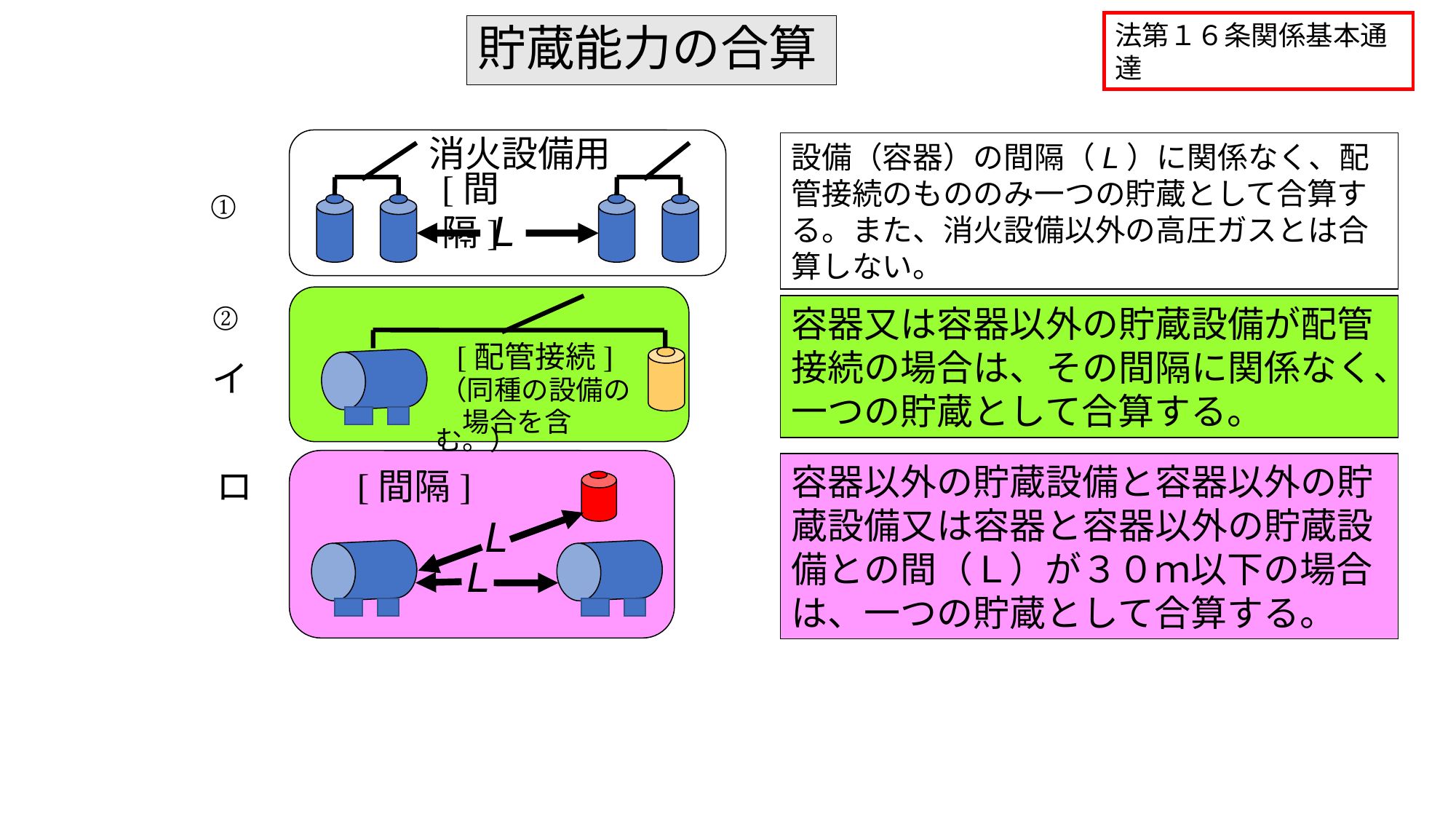

法第１６条関係基本通達
# 貯蔵能力の合算
消火設備用

L

設備（容器）の間隔（L）に関係なく、配管接続のもののみ一つの貯蔵として合算する。また、消火設備以外の高圧ガスとは合算しない。
[間隔]
①

②
イ
容器又は容器以外の貯蔵設備が配管接続の場合は、その間隔に関係なく、一つの貯蔵として合算する。

[配管接続]
（同種の設備の
　場合を含む。）

L

容器以外の貯蔵設備と容器以外の貯蔵設備又は容器と容器以外の貯蔵設備との間（Ｌ）が３０ｍ以下の場合は、一つの貯蔵として合算する。
ロ
[間隔]

L